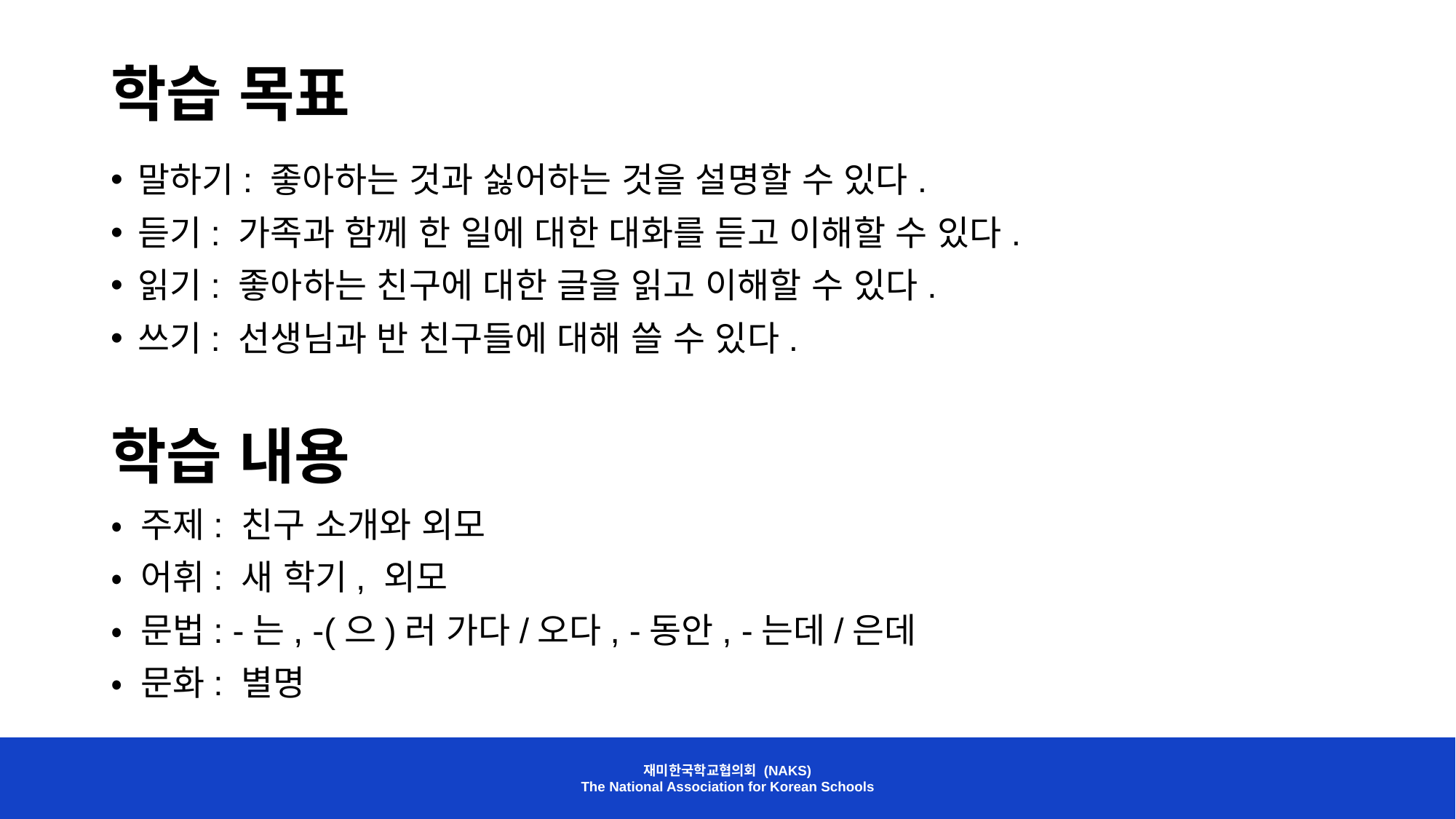

학습 목표
말하기: 좋아하는 것과 싫어하는 것을 설명할 수 있다.
듣기: 가족과 함께 한 일에 대한 대화를 듣고 이해할 수 있다.
읽기: 좋아하는 친구에 대한 글을 읽고 이해할 수 있다.
쓰기: 선생님과 반 친구들에 대해 쓸 수 있다.

학습 내용
• 주제: 친구 소개와 외모
• 어휘: 새 학기, 외모
• 문법: -는, -(으)러 가다/오다, -동안, -는데/은데
• 문화: 별명